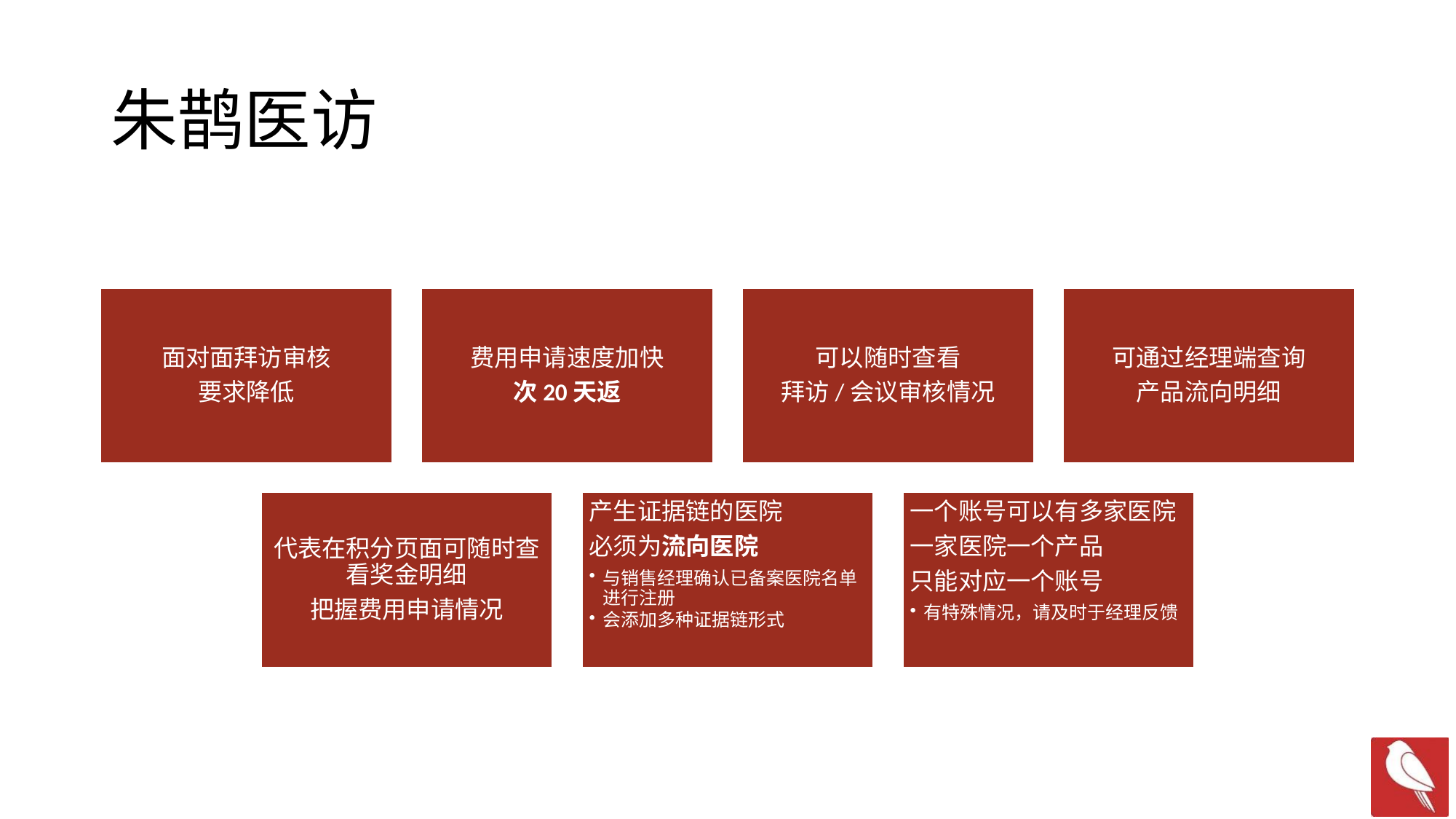

# 朱鹊医访
面对面拜访审核
要求降低
费用申请速度加快
次20天返
可以随时查看
拜访/会议审核情况
可通过经理端查询
产品流向明细
代表在积分页面可随时查看奖金明细
把握费用申请情况
产生证据链的医院
必须为流向医院
与销售经理确认已备案医院名单进行注册
会添加多种证据链形式
一个账号可以有多家医院
一家医院一个产品
只能对应一个账号
有特殊情况，请及时于经理反馈
27